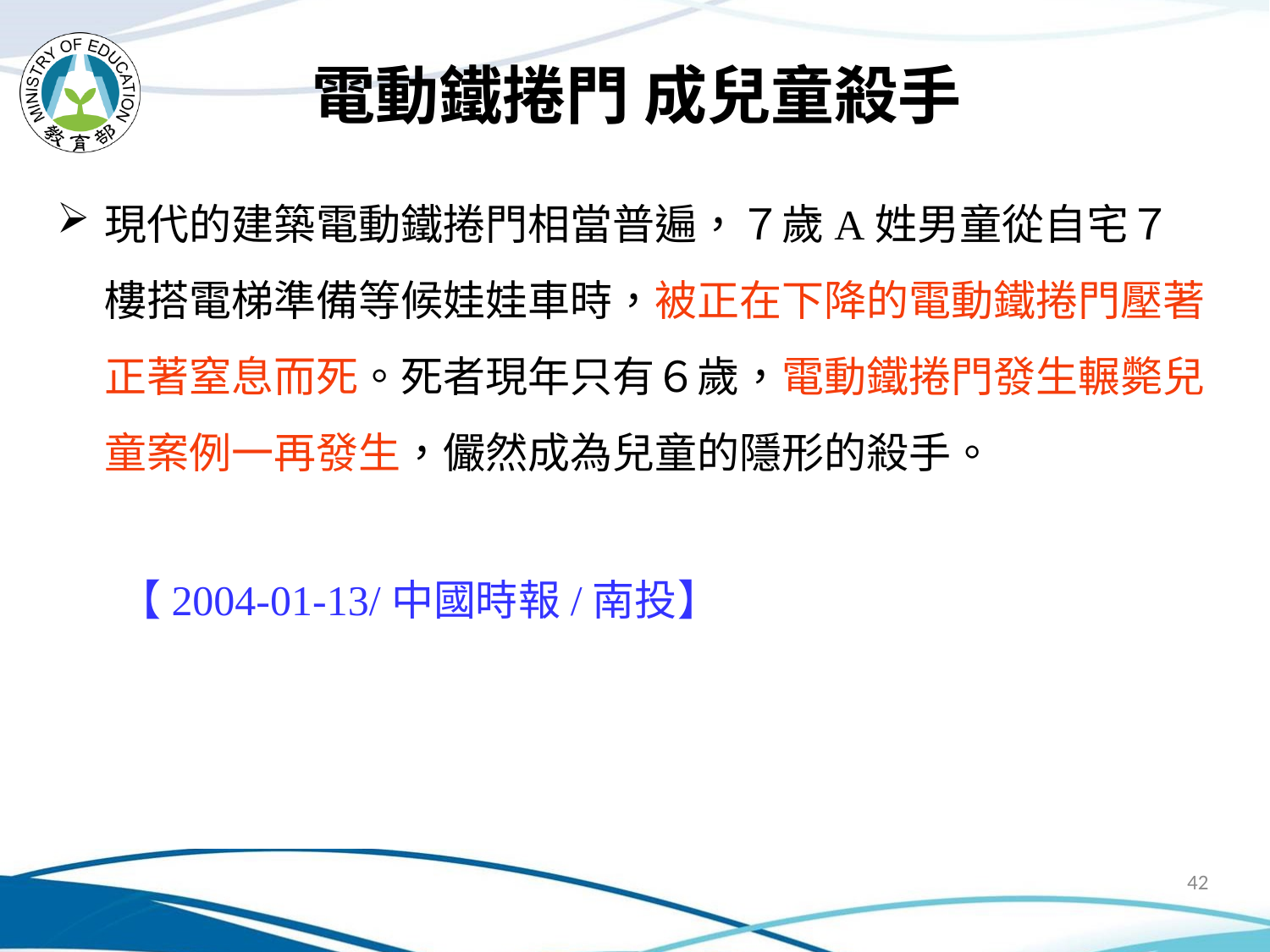

# 電動鐵捲門 成兒童殺手
現代的建築電動鐵捲門相當普遍，７歲A姓男童從自宅７樓搭電梯準備等候娃娃車時，被正在下降的電動鐵捲門壓著正著窒息而死。死者現年只有６歲，電動鐵捲門發生輾斃兒童案例一再發生，儼然成為兒童的隱形的殺手。

【2004-01-13/中國時報/南投】
42